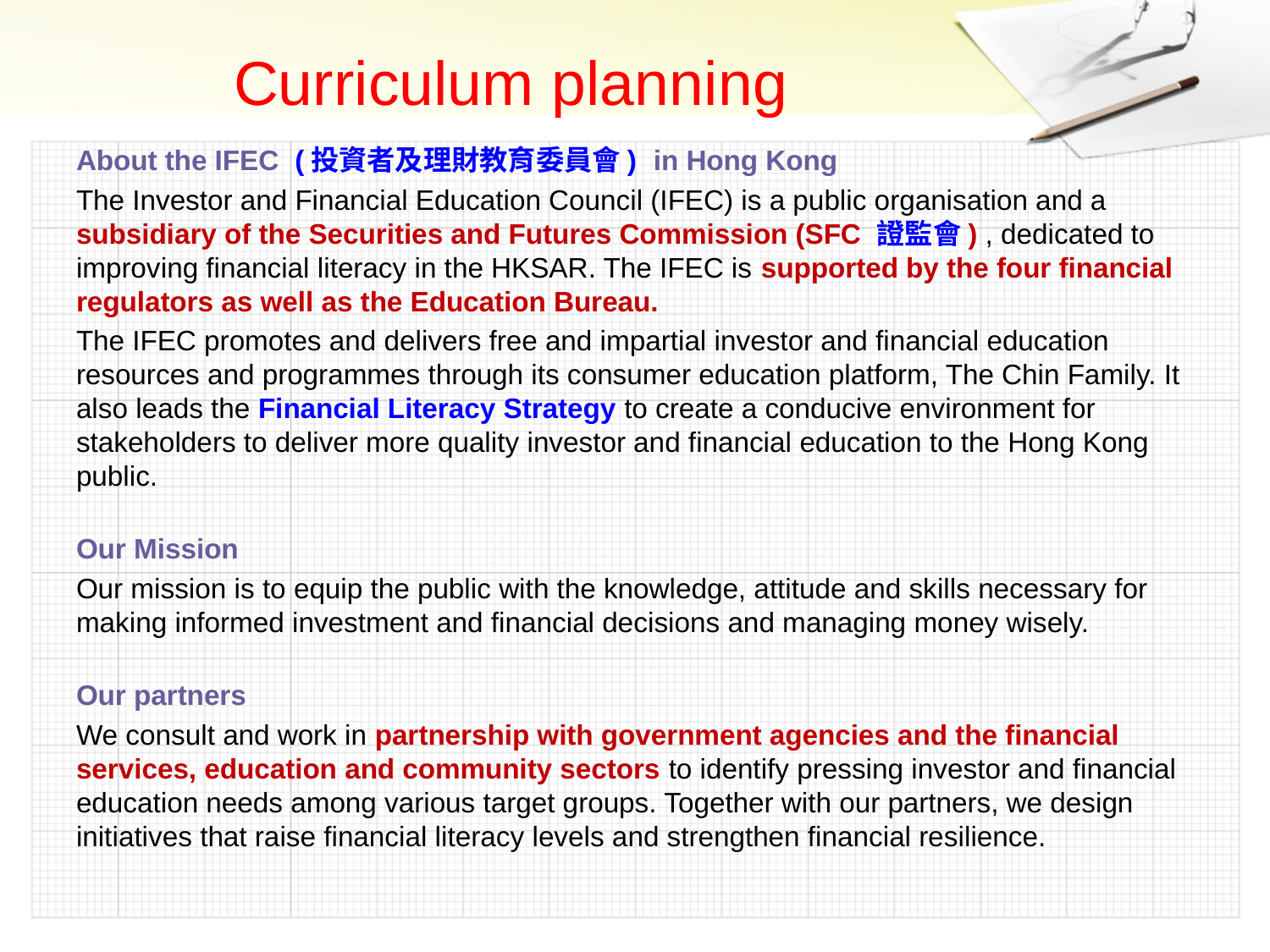

# Curriculum planning
About the IFEC  (投資者及理財教育委員會) in Hong Kong
The Investor and Financial Education Council (IFEC) is a public organisation and a subsidiary of the Securities and Futures Commission (SFC 證監會) , dedicated to improving financial literacy in the HKSAR. The IFEC is supported by the four financial regulators as well as the Education Bureau.
The IFEC promotes and delivers free and impartial investor and financial education resources and programmes through its consumer education platform, The Chin Family. It also leads the Financial Literacy Strategy to create a conducive environment for stakeholders to deliver more quality investor and financial education to the Hong Kong public.
Our Mission
Our mission is to equip the public with the knowledge, attitude and skills necessary for making informed investment and financial decisions and managing money wisely.
Our partners
We consult and work in partnership with government agencies and the financial services, education and community sectors to identify pressing investor and financial education needs among various target groups. Together with our partners, we design initiatives that raise financial literacy levels and strengthen financial resilience.